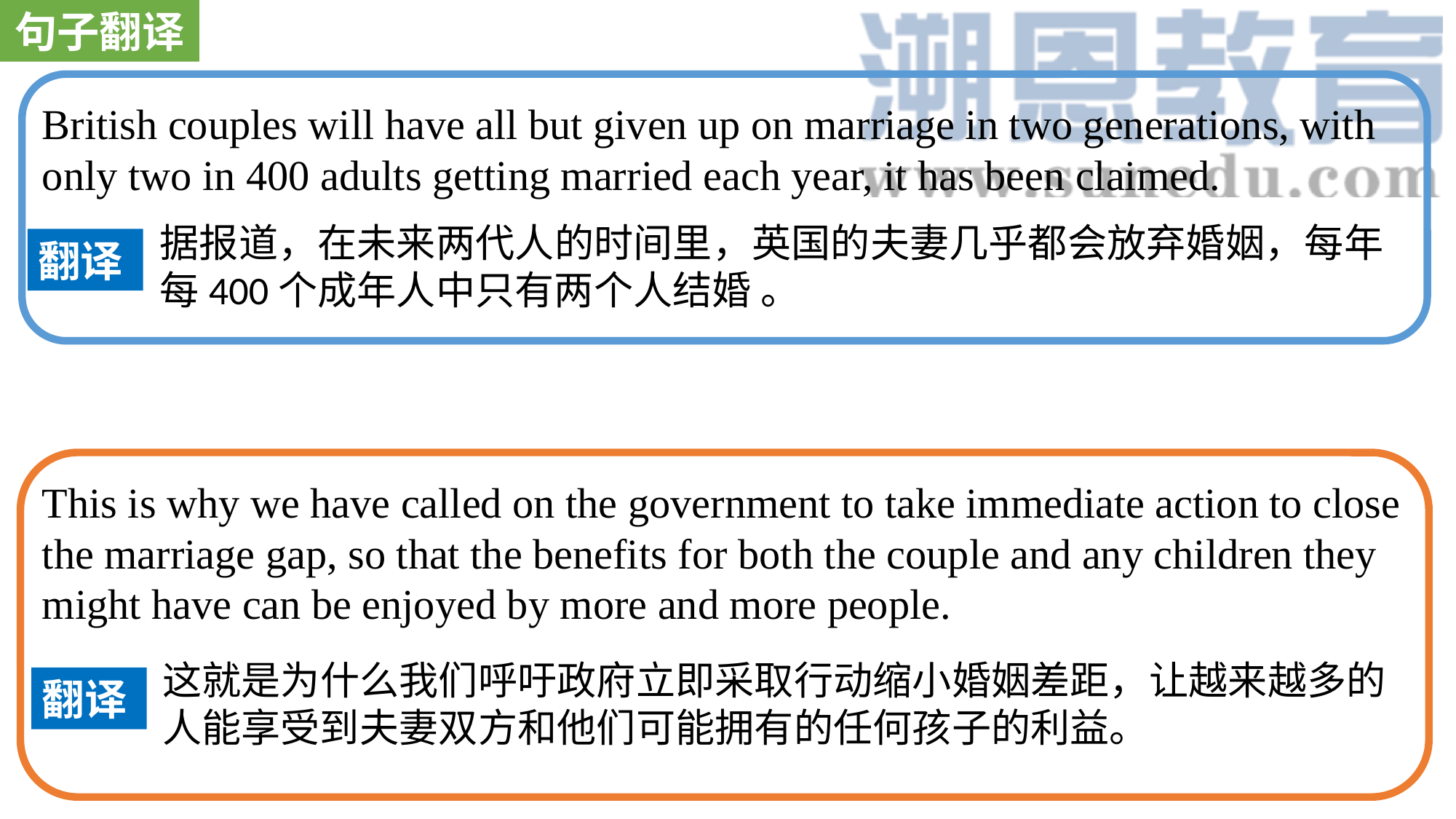

句子翻译

British couples will have all but given up on marriage in two generations, with only two in 400 adults getting married each year, it has been claimed.
据报道，在未来两代人的时间里，英国的夫妻几乎都会放弃婚姻，每年每400个成年人中只有两个人结婚 。
翻译

This is why we have called on the government to take immediate action to close the marriage gap, so that the benefits for both the couple and any children they might have can be enjoyed by more and more people.
这就是为什么我们呼吁政府立即采取行动缩小婚姻差距，让越来越多的人能享受到夫妻双方和他们可能拥有的任何孩子的利益。
翻译